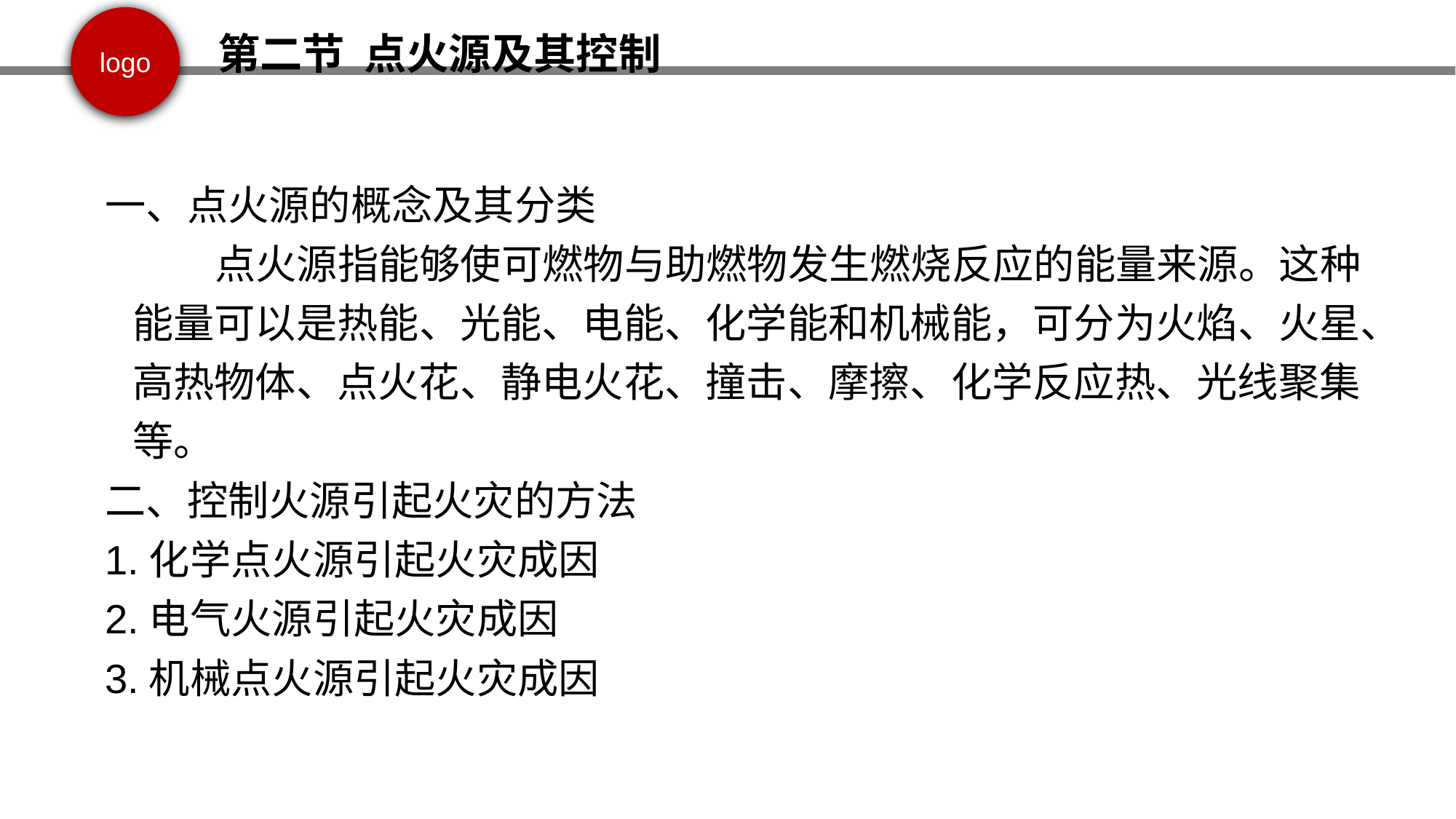

第二节  点火源及其控制
一、点火源的概念及其分类
           点火源指能够使可燃物与助燃物发生燃烧反应的能量来源。这种能量可以是热能、光能、电能、化学能和机械能，可分为火焰、火星、高热物体、点火花、静电火花、撞击、摩擦、化学反应热、光线聚集等。
二、控制火源引起火灾的方法
1.化学点火源引起火灾成因
2.电气火源引起火灾成因
3.机械点火源引起火灾成因